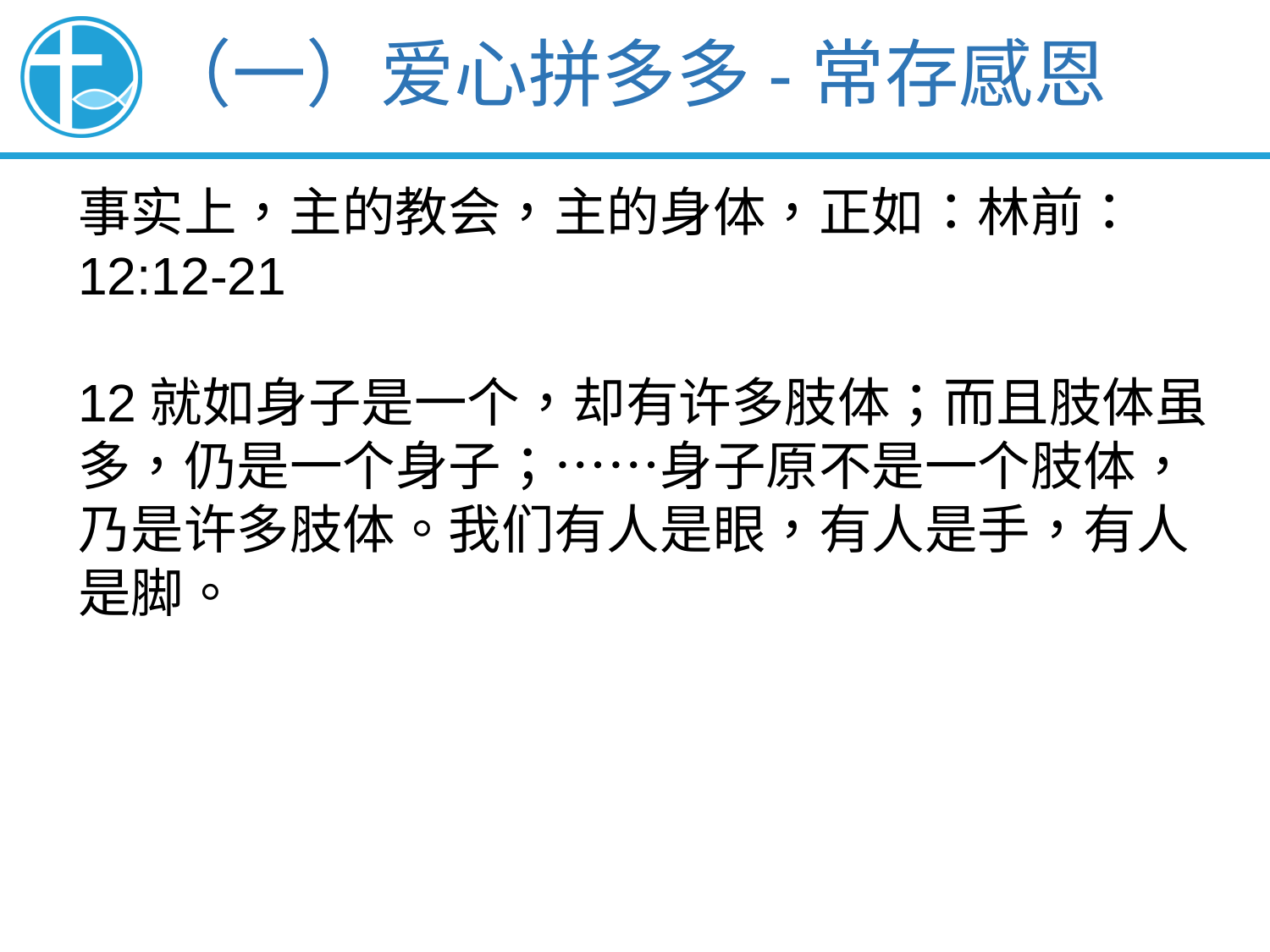

（一）爱心拼多多-常存感恩
事实上，主的教会，主的身体，正如：林前：12:12-21

12就如身子是一个，却有许多肢体；而且肢体虽多，仍是一个身子；……身子原不是一个肢体，乃是许多肢体。我们有人是眼，有人是手，有人是脚。